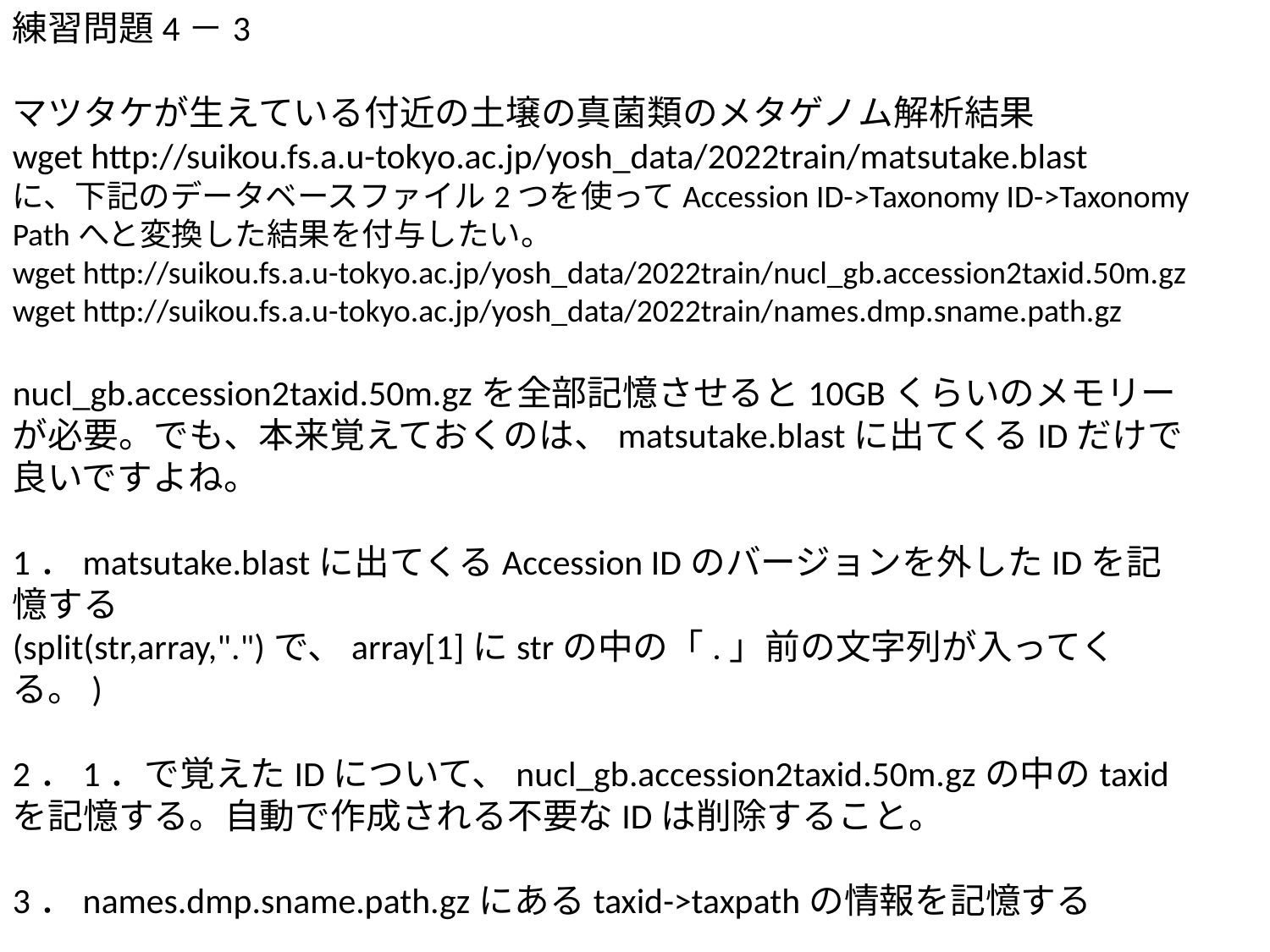

練習問題4－3

マツタケが生えている付近の土壌の真菌類のメタゲノム解析結果
wget http://suikou.fs.a.u-tokyo.ac.jp/yosh_data/2022train/matsutake.blast
に、下記のデータベースファイル2つを使ってAccession ID->Taxonomy ID->Taxonomy Pathへと変換した結果を付与したい。
wget http://suikou.fs.a.u-tokyo.ac.jp/yosh_data/2022train/nucl_gb.accession2taxid.50m.gz
wget http://suikou.fs.a.u-tokyo.ac.jp/yosh_data/2022train/names.dmp.sname.path.gz

nucl_gb.accession2taxid.50m.gzを全部記憶させると10GBくらいのメモリーが必要。でも、本来覚えておくのは、matsutake.blastに出てくるIDだけで良いですよね。

1．matsutake.blastに出てくるAccession IDのバージョンを外したIDを記憶する
(split(str,array,".")で、array[1]にstrの中の「.」前の文字列が入ってくる。)

2．1．で覚えたIDについて、nucl_gb.accession2taxid.50m.gzの中のtaxidを記憶する。自動で作成される不要なIDは削除すること。

3．names.dmp.sname.path.gzにあるtaxid->taxpathの情報を記憶する

4．blast結果にtaxpath情報を付与する